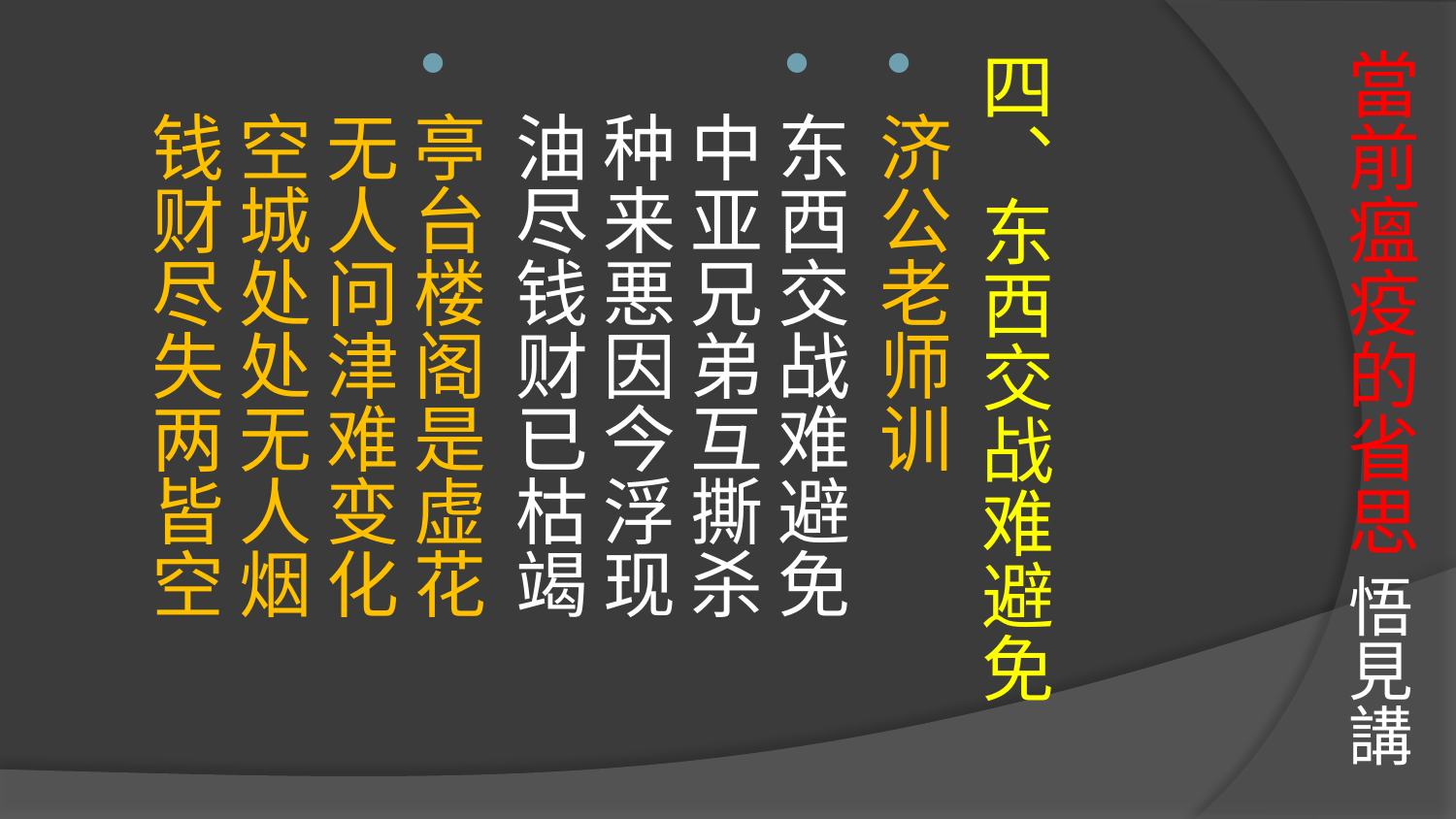

# 當前瘟疫的省思 悟見講
四、东西交战难避免
济公老师训
东西交战难避免
中亚兄弟互撕杀
种来悪因今浮现
油尽钱财已枯竭
亭台楼阁是虚花
无人问津难变化
空城处处无人烟
钱财尽失两皆空